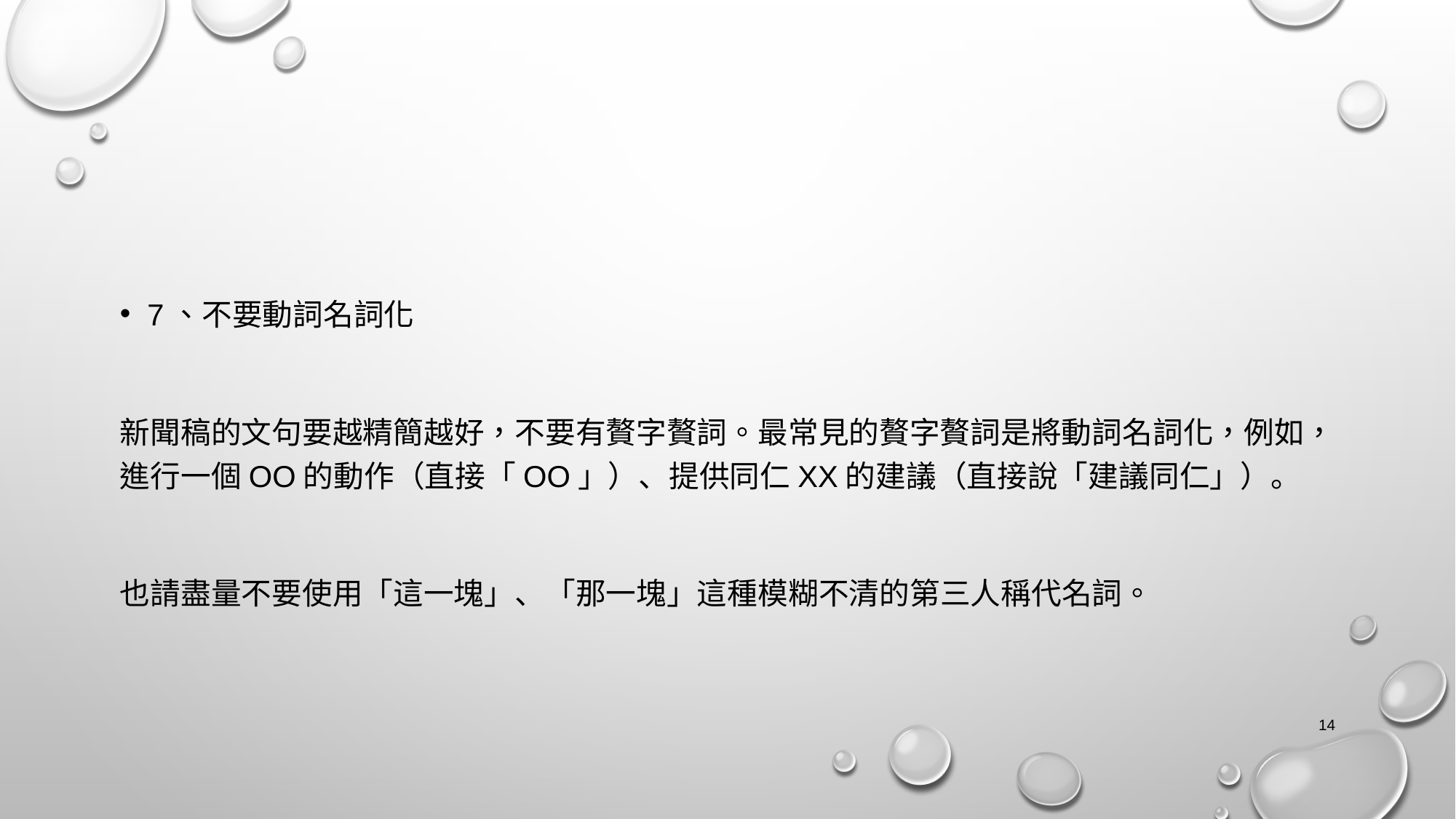

#
7、不要動詞名詞化

新聞稿的文句要越精簡越好，不要有贅字贅詞。最常見的贅字贅詞是將動詞名詞化，例如，進行一個OO的動作（直接「OO」）、提供同仁XX的建議（直接說「建議同仁」）。

也請盡量不要使用「這一塊」、「那一塊」這種模糊不清的第三人稱代名詞。

14